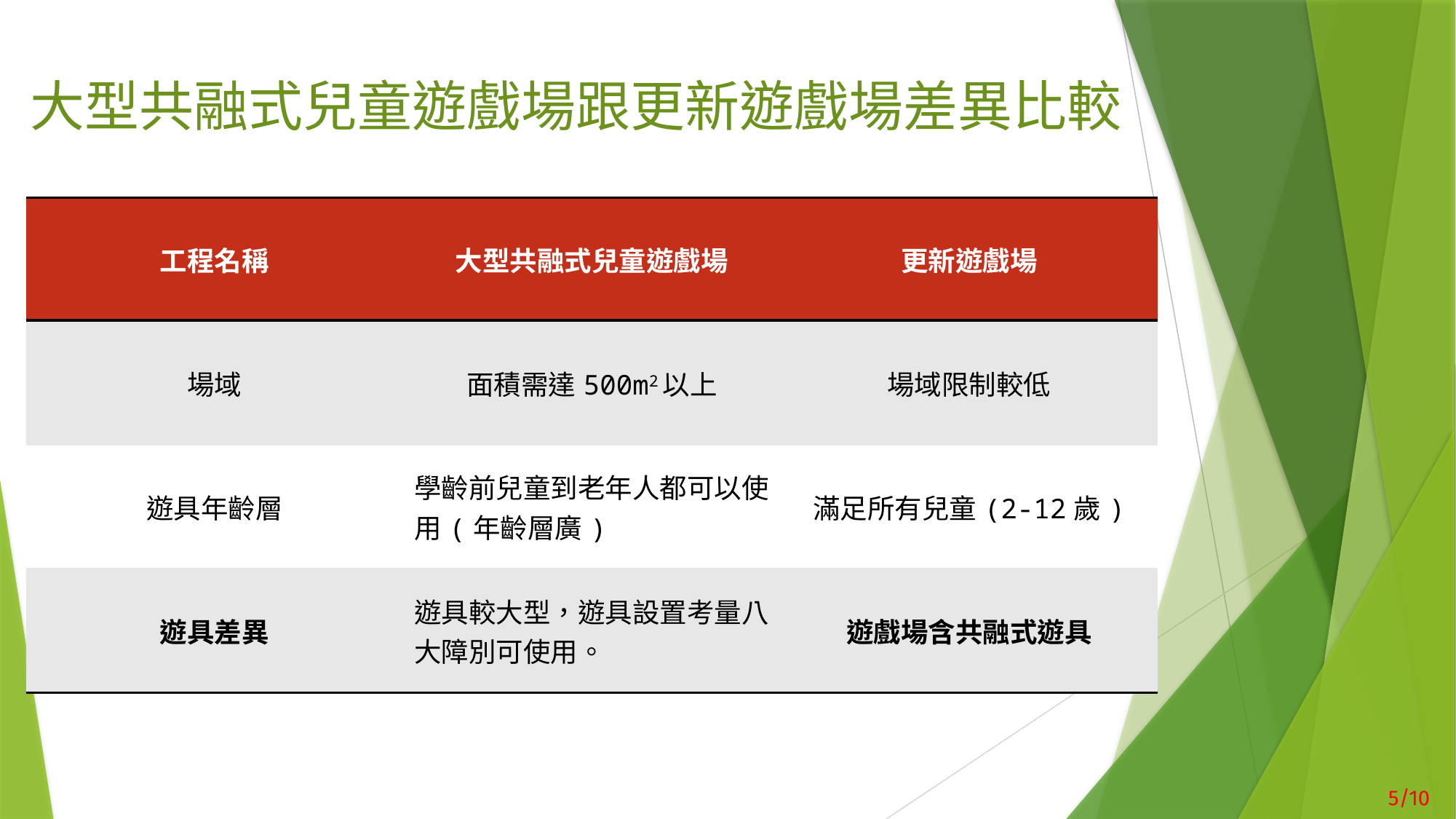

# 大型共融式兒童遊戲場跟更新遊戲場差異比較
| 工程名稱 | 大型共融式兒童遊戲場 | 更新遊戲場 |
| --- | --- | --- |
| 場域 | 面積需達500m2以上 | 場域限制較低 |
| 遊具年齡層 | 學齡前兒童到老年人都可以使用(年齡層廣) | 滿足所有兒童(2-12歲) |
| 遊具差異 | 遊具較大型，遊具設置考量八大障別可使用。 | 遊戲場含共融式遊具 |
5/10